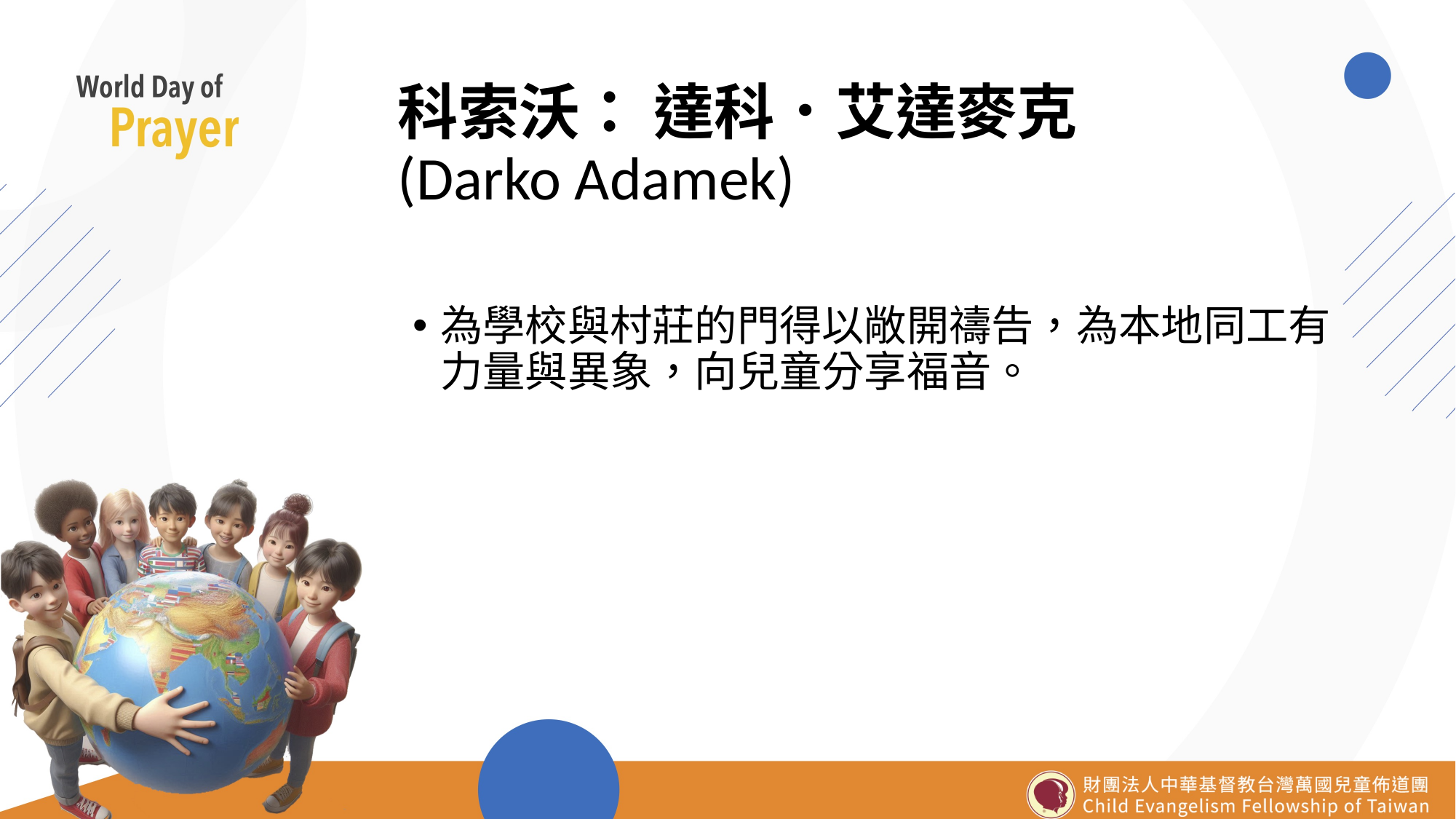

# 科索沃： 達科．艾達麥克 (Darko Adamek)
為學校與村莊的門得以敞開禱告，為本地同工有力量與異象，向兒童分享福音。